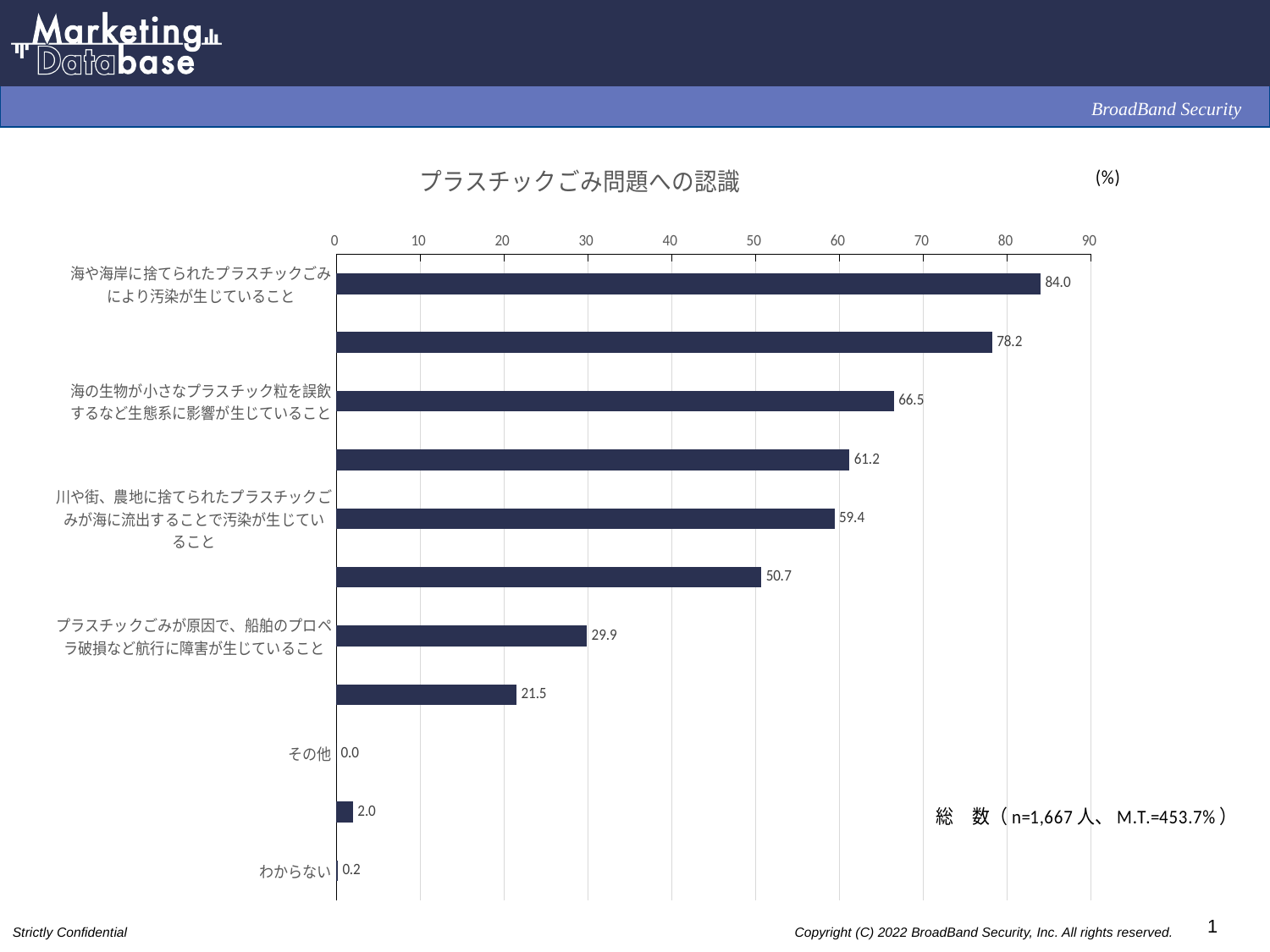

### Chart: プラスチックごみ問題への認識

| Category | 数値 |
|---|---|
| 海や海岸に捨てられたプラスチックごみ
により汚染が生じていること | 84.0 |
| 海の生物がプラスチックごみに絡まったり
誤飲することで、傷ついたり死んだりして
いること | 78.2 |
| 海の生物が小さなプラスチック粒を誤飲
するなど生態系に影響が生じていること | 66.5 |
| プラスチックごみが、海岸に漂着し、景観
が悪化するなど観光業に悪影響が生じて
いること | 61.2 |
| 川や街、農地に捨てられたプラスチックご
みが海に流出することで汚染が生じてい
ること | 59.4 |
| プラスチックごみが原因で、漁網への混
入や破損など漁業に障害が生じているこ
と | 50.7 |
| プラスチックごみが原因で、船舶のプロペ
ラ破損など航行に障害が生じていること | 29.9 |
| 歯磨き粉などに含まれる微小なプラス
チック粒が海に流出することで汚染が生
じていること | 21.5 |
| その他 | 0.0 |
| 特にない | 2.0 |
| わからない | 0.2 |